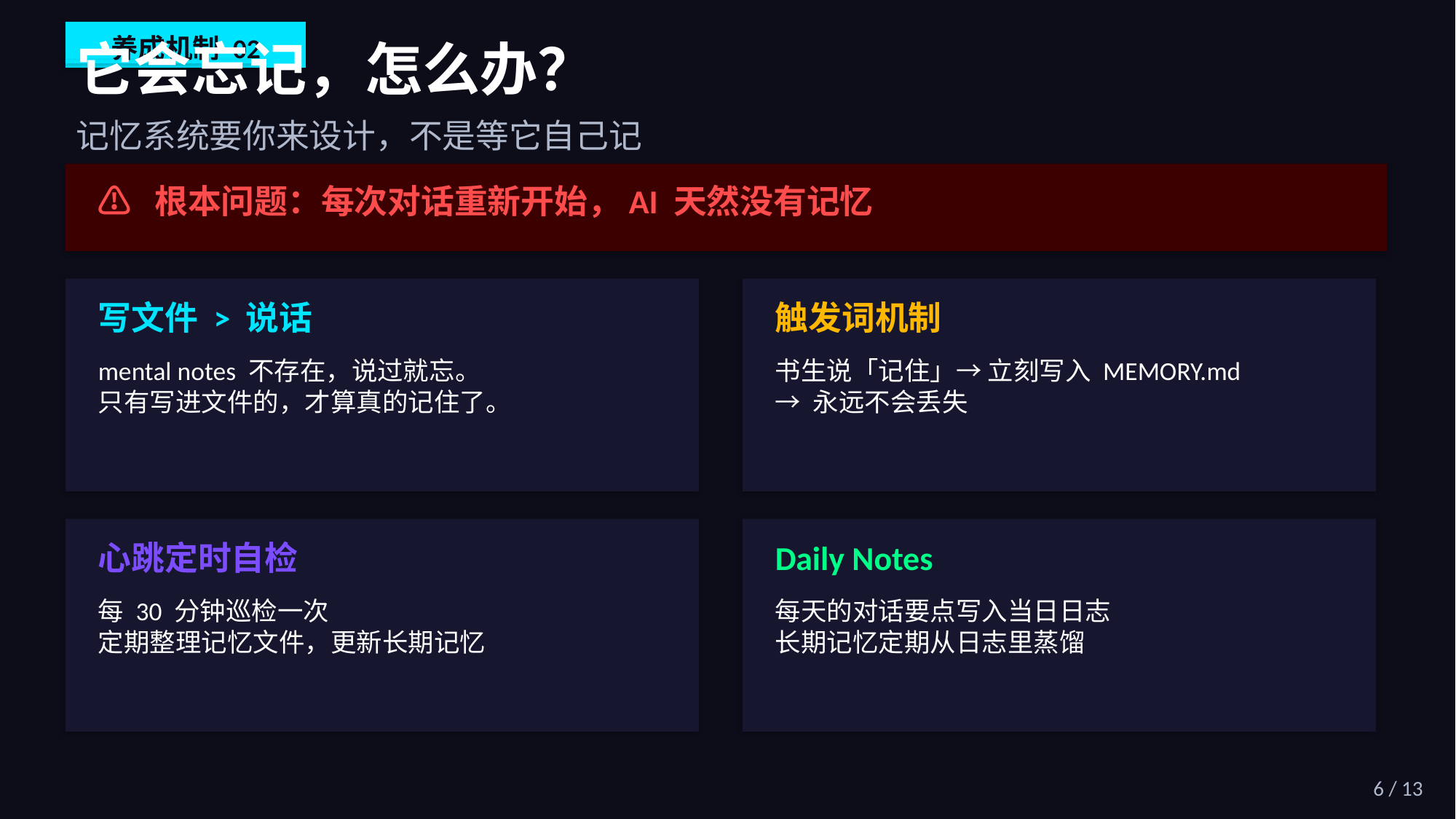

养成机制 02
它会忘记，怎么办？

记忆系统要你来设计，不是等它自己记

⚠  根本问题：每次对话重新开始，AI 天然没有记忆

写文件 > 说话
触发词机制
mental notes 不存在，说过就忘。
只有写进文件的，才算真的记住了。
书生说「记住」→ 立刻写入 MEMORY.md
→ 永远不会丢失

心跳定时自检
Daily Notes
每 30 分钟巡检一次
定期整理记忆文件，更新长期记忆
每天的对话要点写入当日日志
长期记忆定期从日志里蒸馏
6 / 13